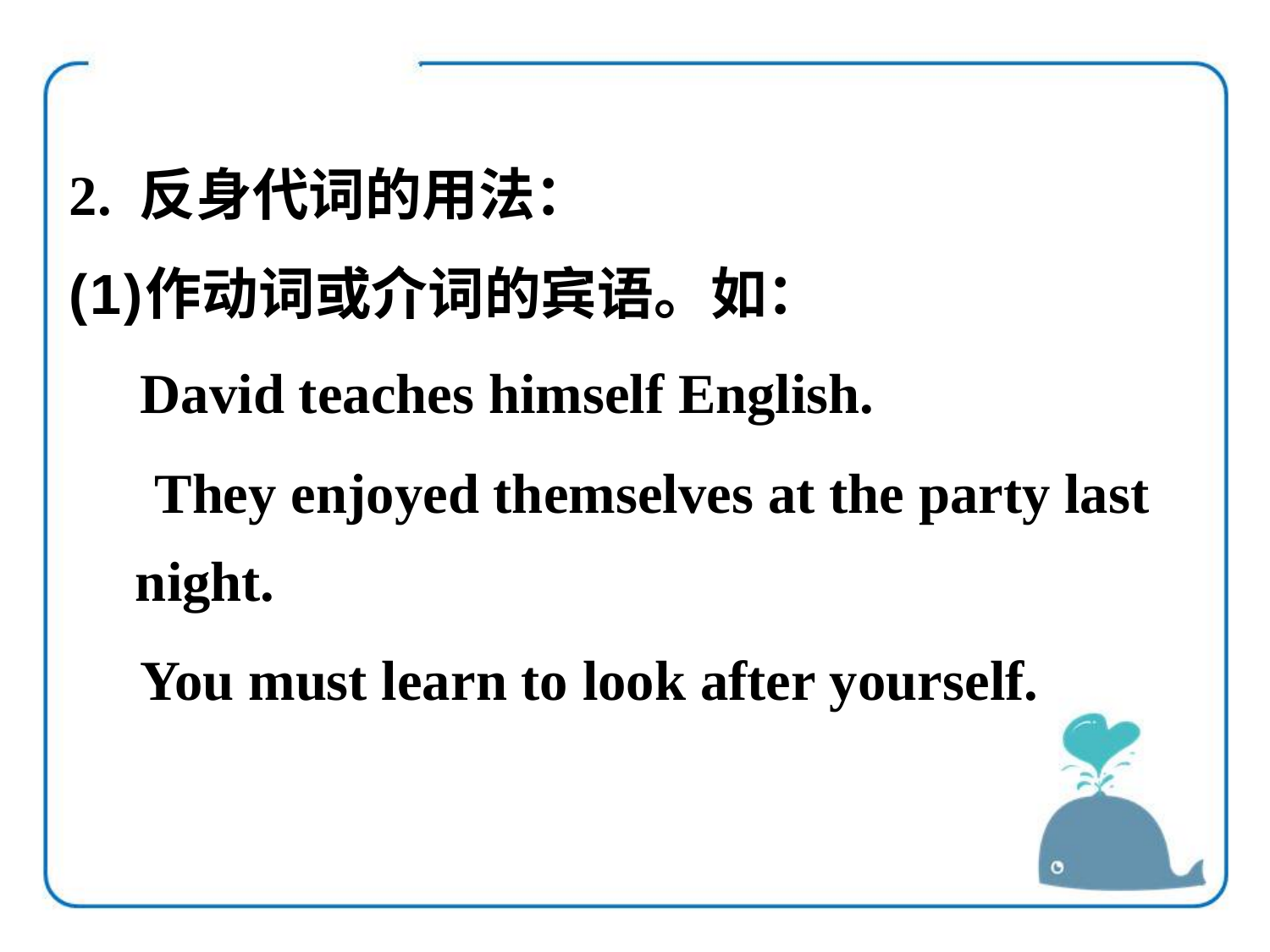

2. 反身代词的用法：
作动词或介词的宾语。如：
     David teaches himself English.
      They enjoyed themselves at the party last night.
     You must learn to look after yourself.